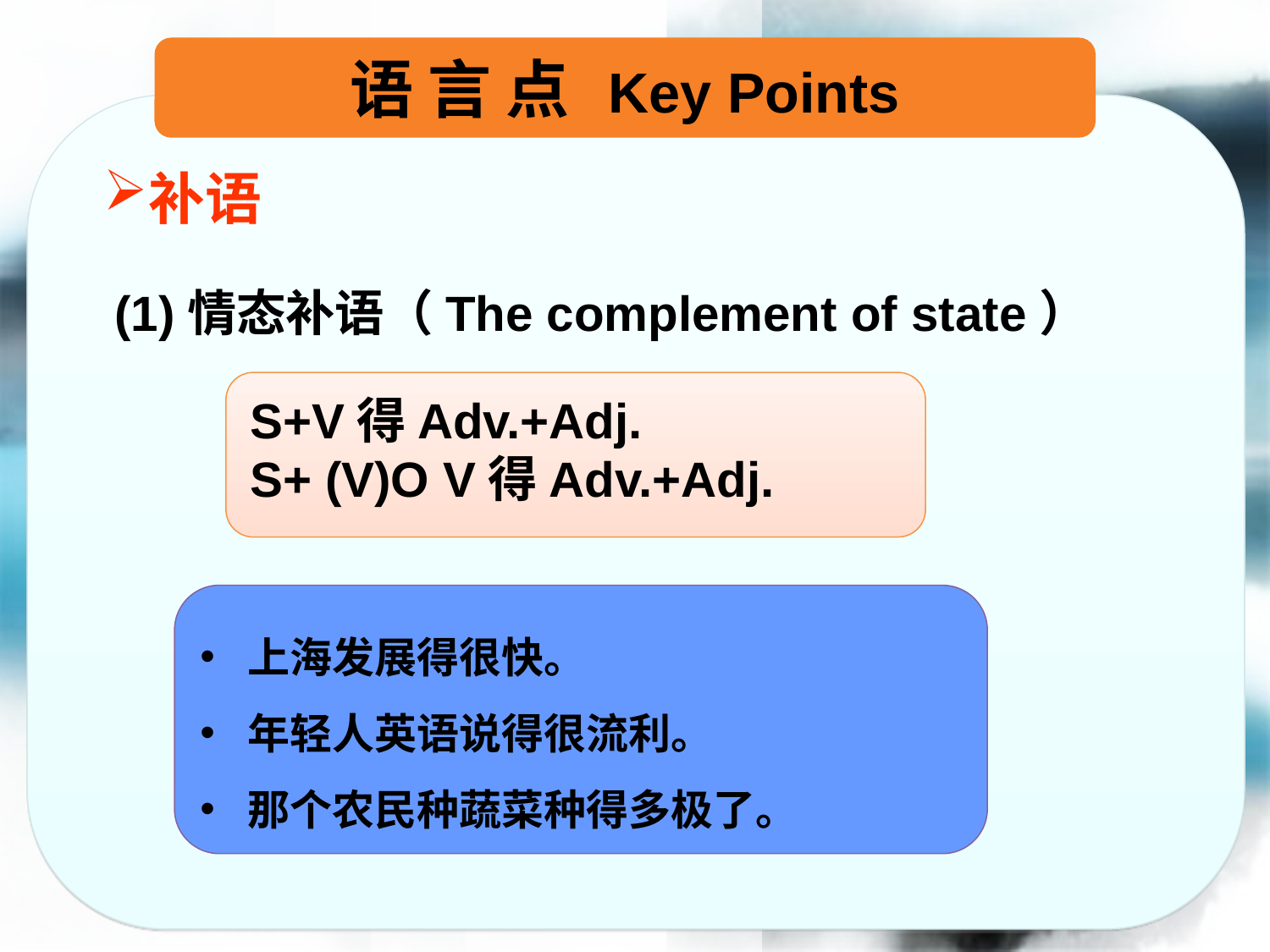

语 言 点  Key Points

补语
(1)情态补语（The complement of state）

S+V得Adv.+Adj.
S+ (V)O V得Adv.+Adj.
上海发展得很快。
年轻人英语说得很流利。
那个农民种蔬菜种得多极了。